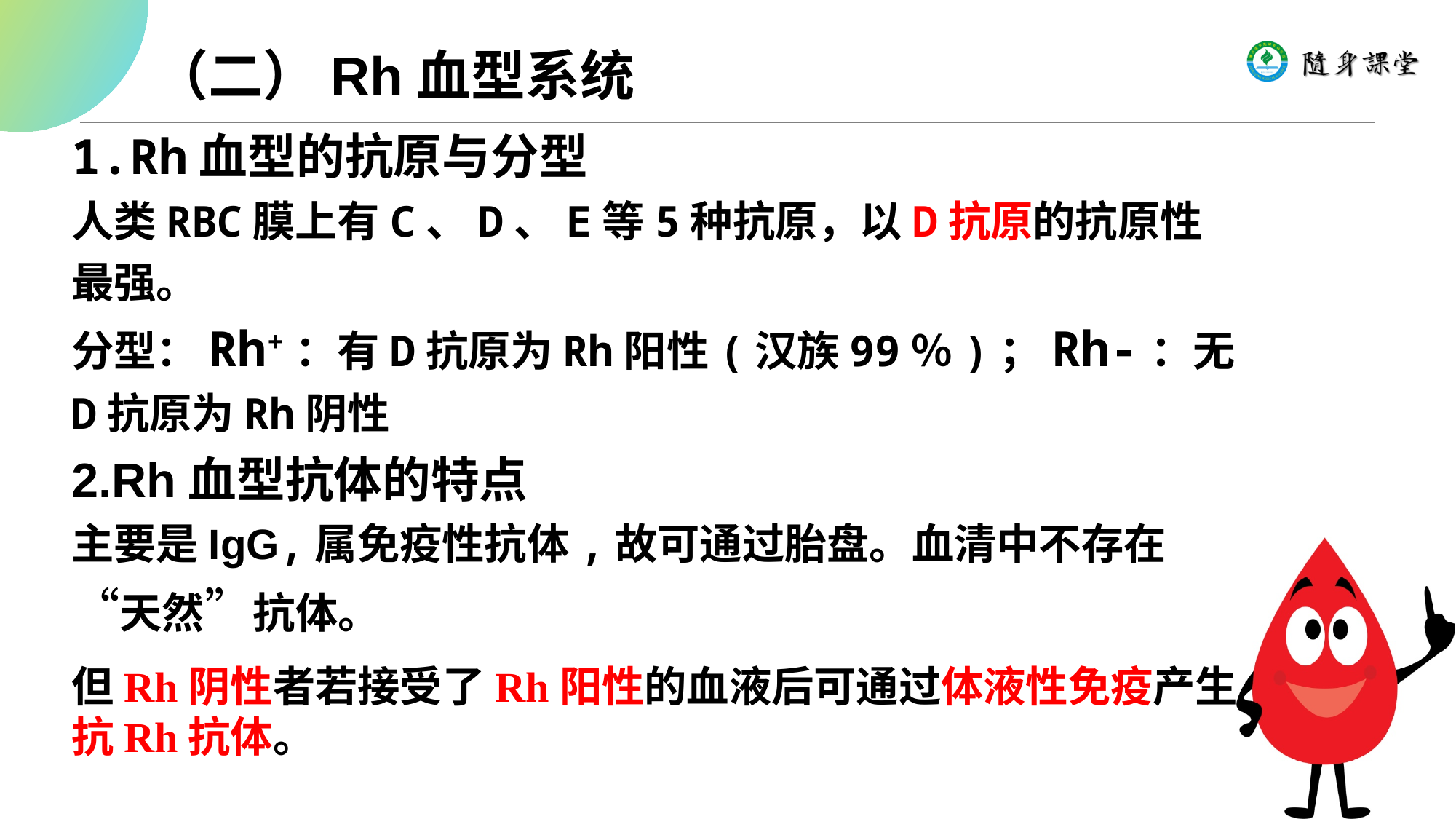

（二）Rh血型系统
1.Rh血型的抗原与分型
人类RBC膜上有C、D、E等5种抗原，以D抗原的抗原性最强。
分型：Rh+：有D抗原为Rh阳性(汉族99％)；Rh-：无D抗原为Rh阴性
2.Rh血型抗体的特点
主要是IgG,属免疫性抗体,故可通过胎盘。血清中不存在“天然”抗体。
但Rh阴性者若接受了Rh阳性的血液后可通过体液性免疫产生抗Rh抗体。